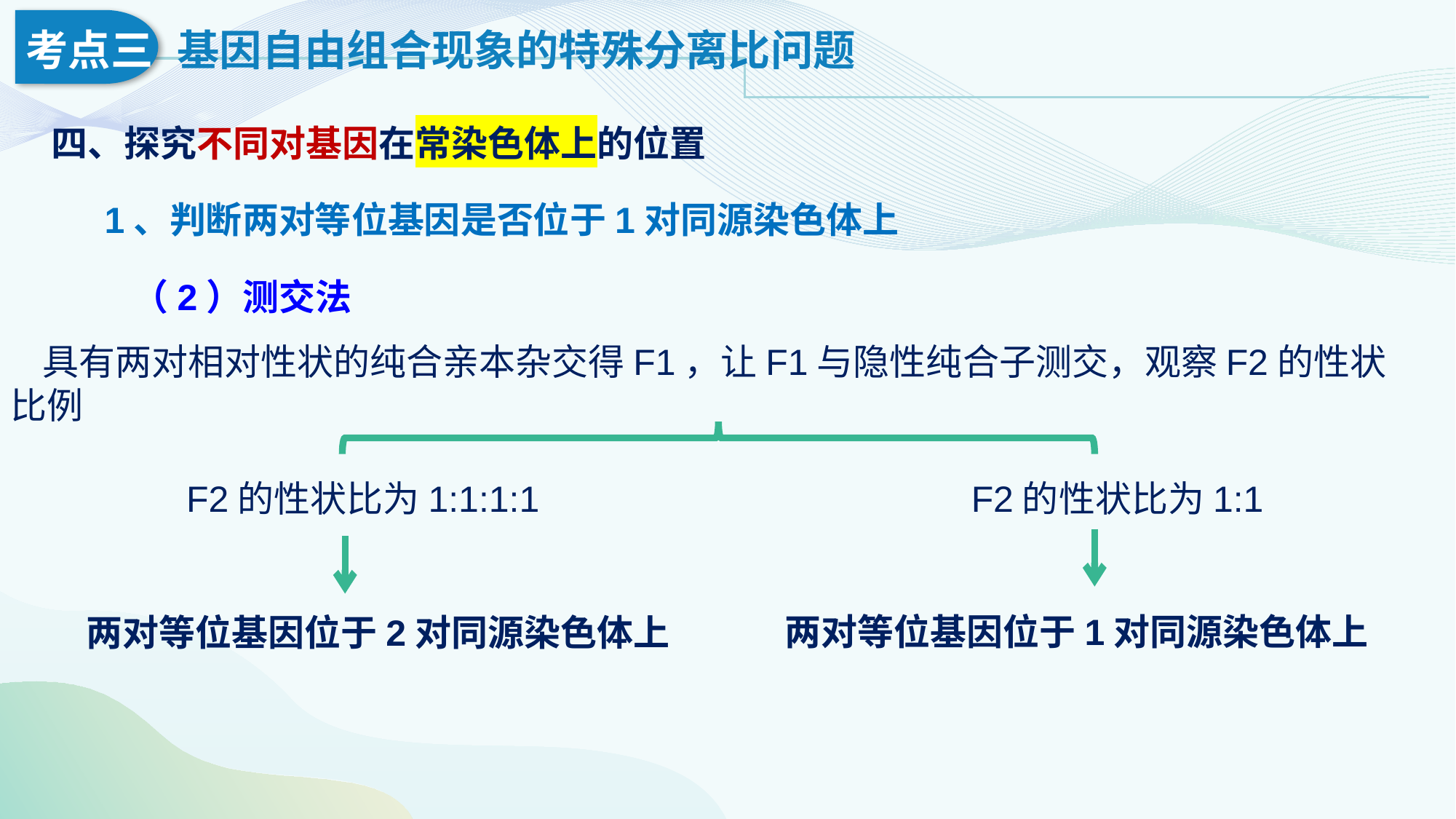

四、探究不同对基因在常染色体上的位置
1、判断两对等位基因是否位于1对同源染色体上
（2）测交法
具有两对相对性状的纯合亲本杂交得F1，让F1与隐性纯合子测交，观察F2的性状比例
F2的性状比为1:1
F2的性状比为1:1:1:1
两对等位基因位于1对同源染色体上
两对等位基因位于2对同源染色体上